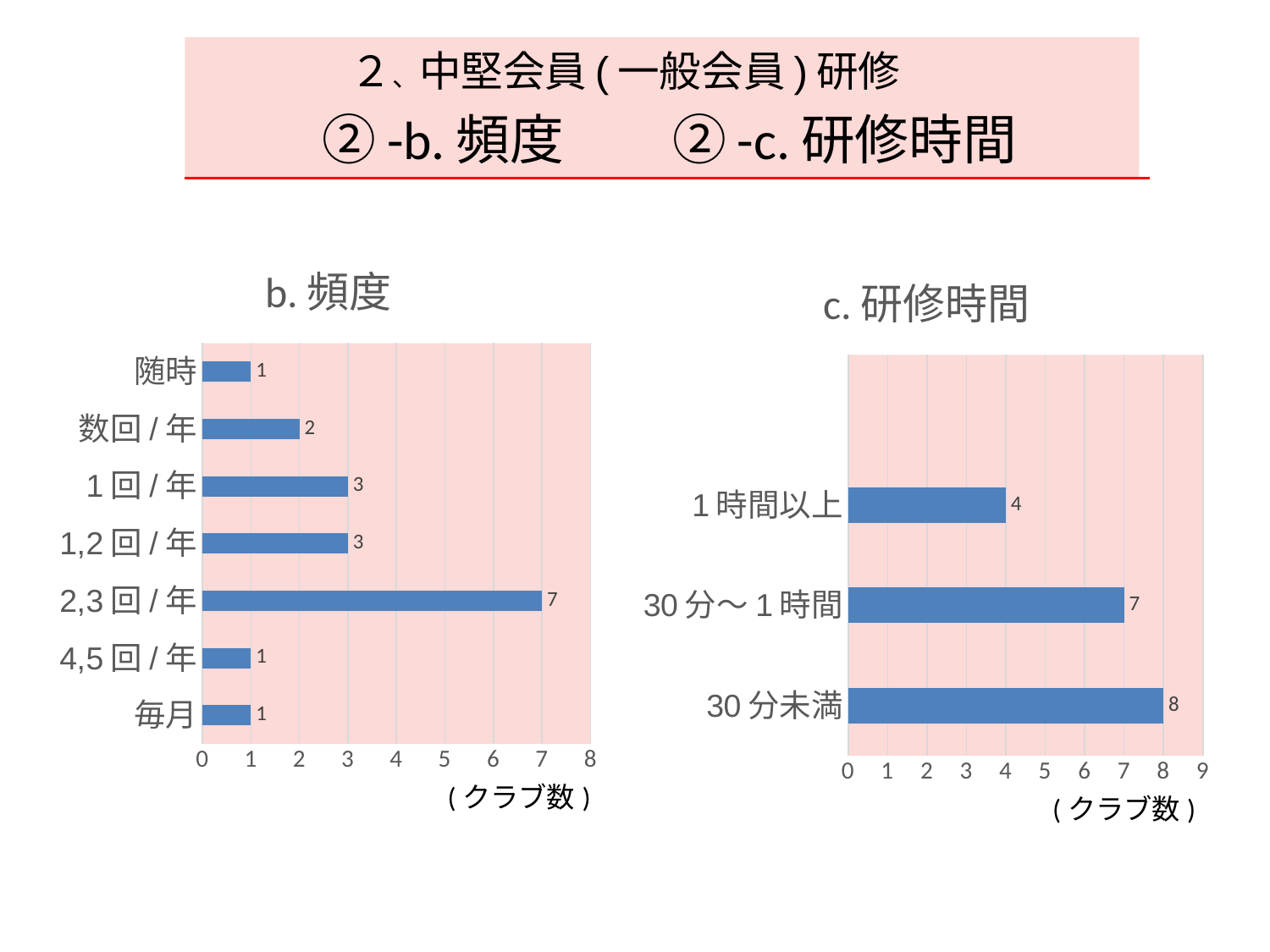

２、中堅会員(一般会員)研修
　②-b.頻度　　②-c.研修時間

### Chart: b.頻度

| Category | 頻度 |
|---|---|
| 毎月 | 1.0 |
| 4,5回/年 | 1.0 |
| 2,3回/年 | 7.0 |
| 1,2回/年 | 3.0 |
| 1回/年 | 3.0 |
| 数回/年 | 2.0 |
| 随時 | 1.0 |

### Chart: c.研修時間

| Category | 研修時間 |
|---|---|
| 30分未満 | 8.0 |
| 30分～1時間 | 7.0 |
| 1時間以上 | 4.0 |
(クラブ数)
(クラブ数)